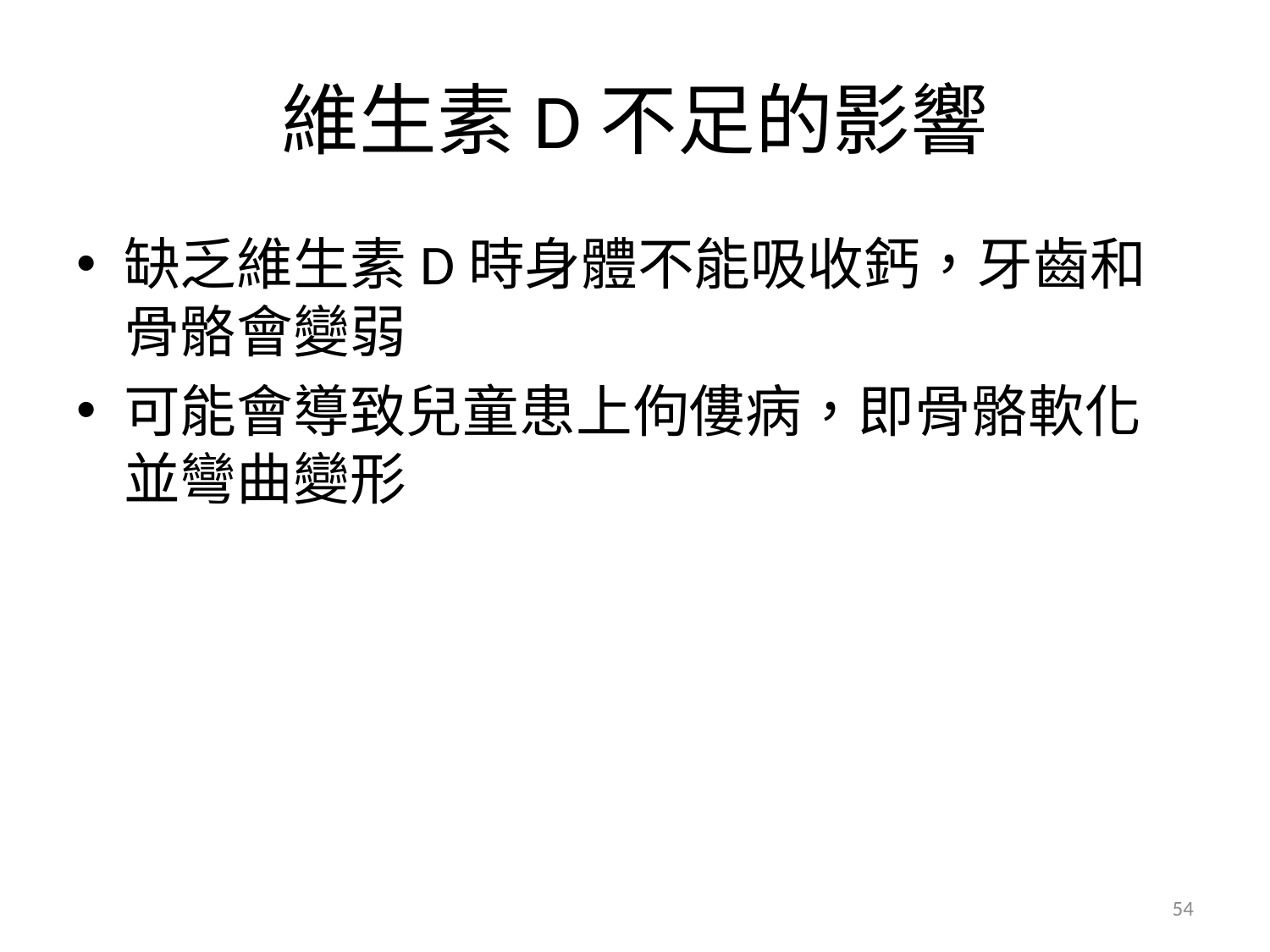

# 維生素D不足的影響
缺乏維生素D時身體不能吸收鈣，牙齒和骨骼會變弱
可能會導致兒童患上佝僂病，即骨骼軟化並彎曲變形
54